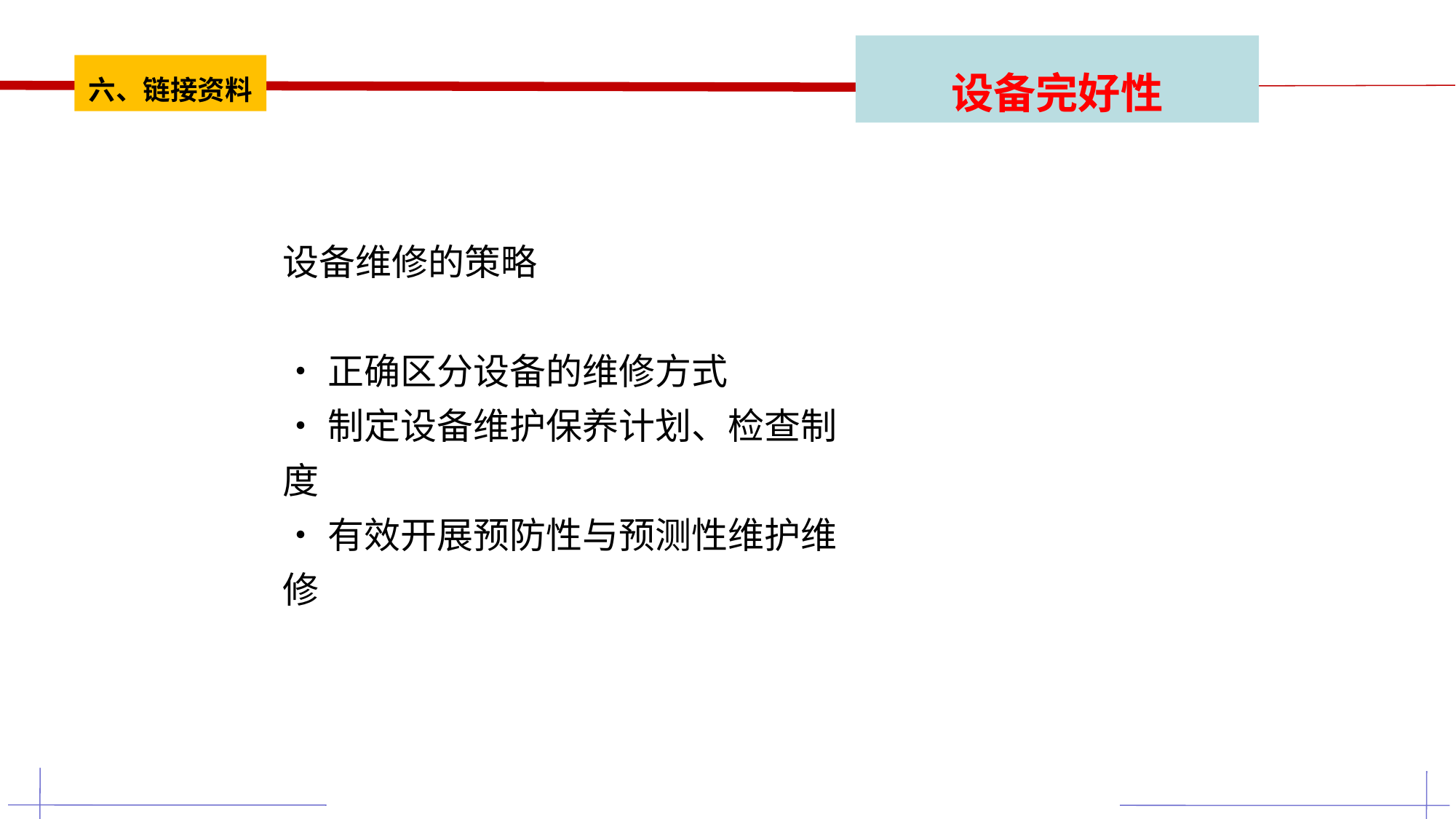

设备完好性
六、链接资料

设备维修的策略

•正确区分设备的维修方式
•制定设备维护保养计划、检查制度
•有效开展预防性与预测性维护维修